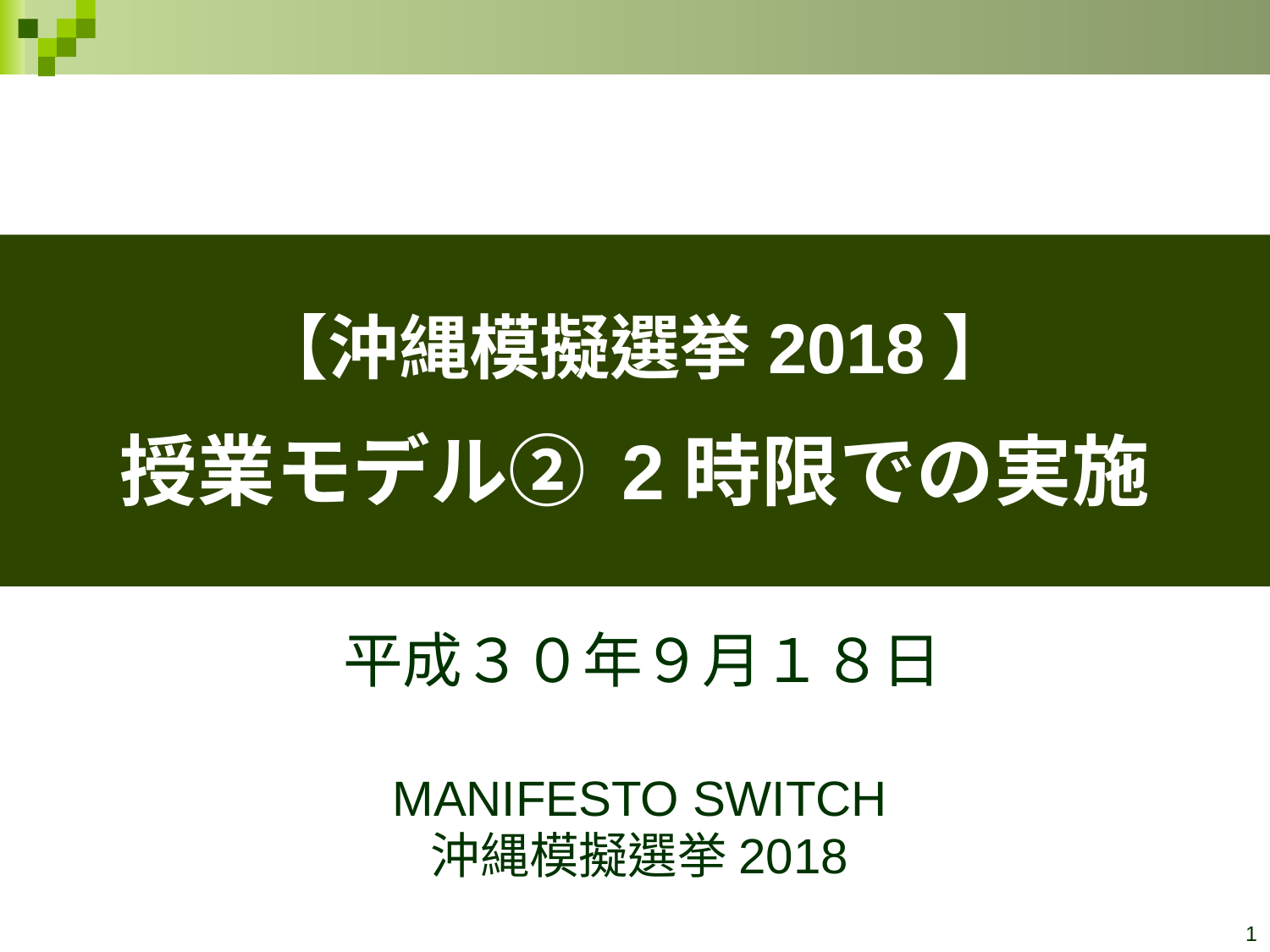

# 【沖縄模擬選挙2018】 授業モデル② 2時限での実施
平成３０年９月１８日
MANIFESTO SWITCH
沖縄模擬選挙2018
1